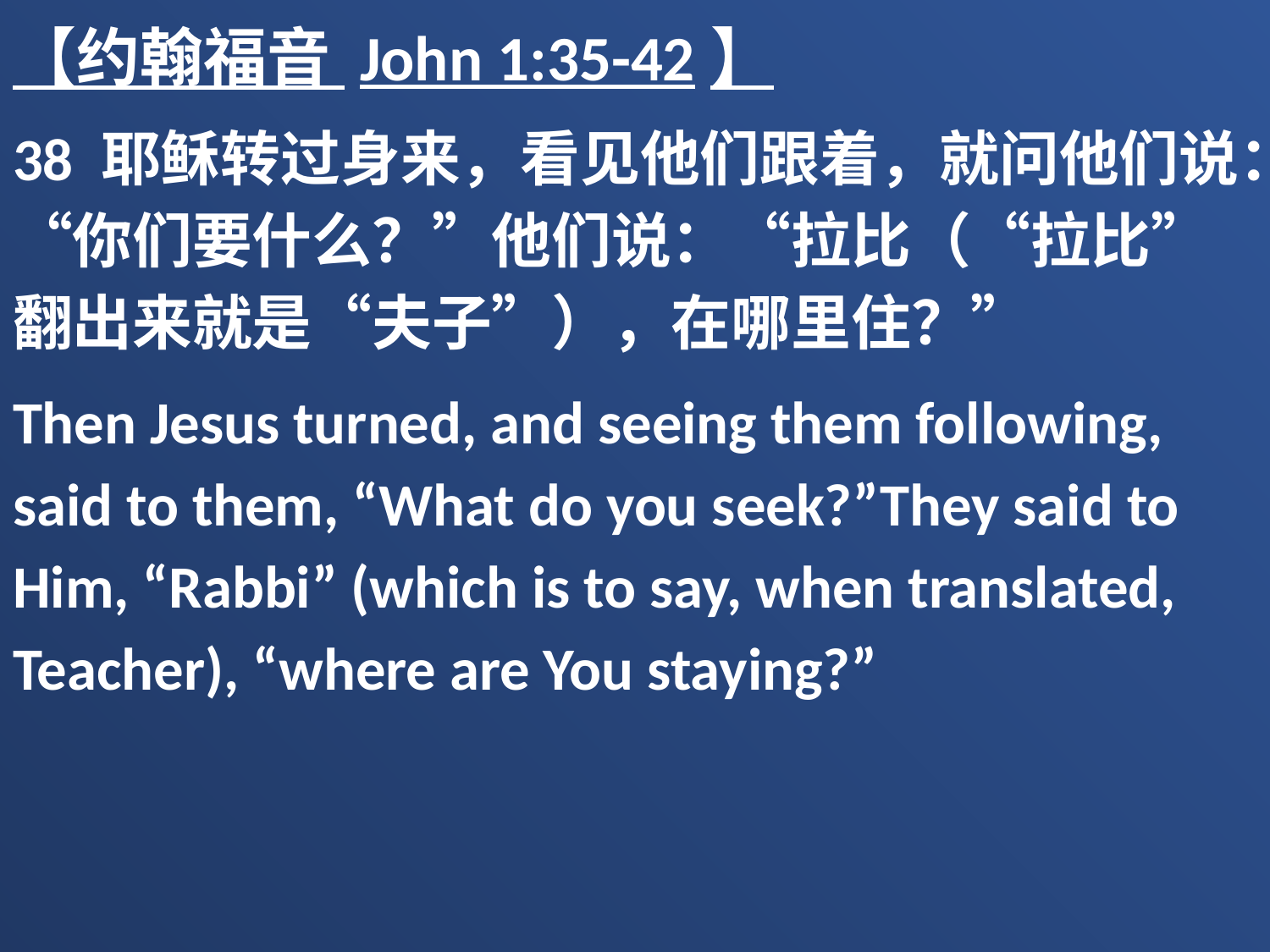

【约翰福音 John 1:35-42】
38 耶稣转过身来，看见他们跟着，就问他们说：“你们要什么？”他们说：“拉比（“拉比”翻出来就是“夫子”），在哪里住？”
Then Jesus turned, and seeing them following, said to them, “What do you seek?”They said to Him, “Rabbi” (which is to say, when translated, Teacher), “where are You staying?”